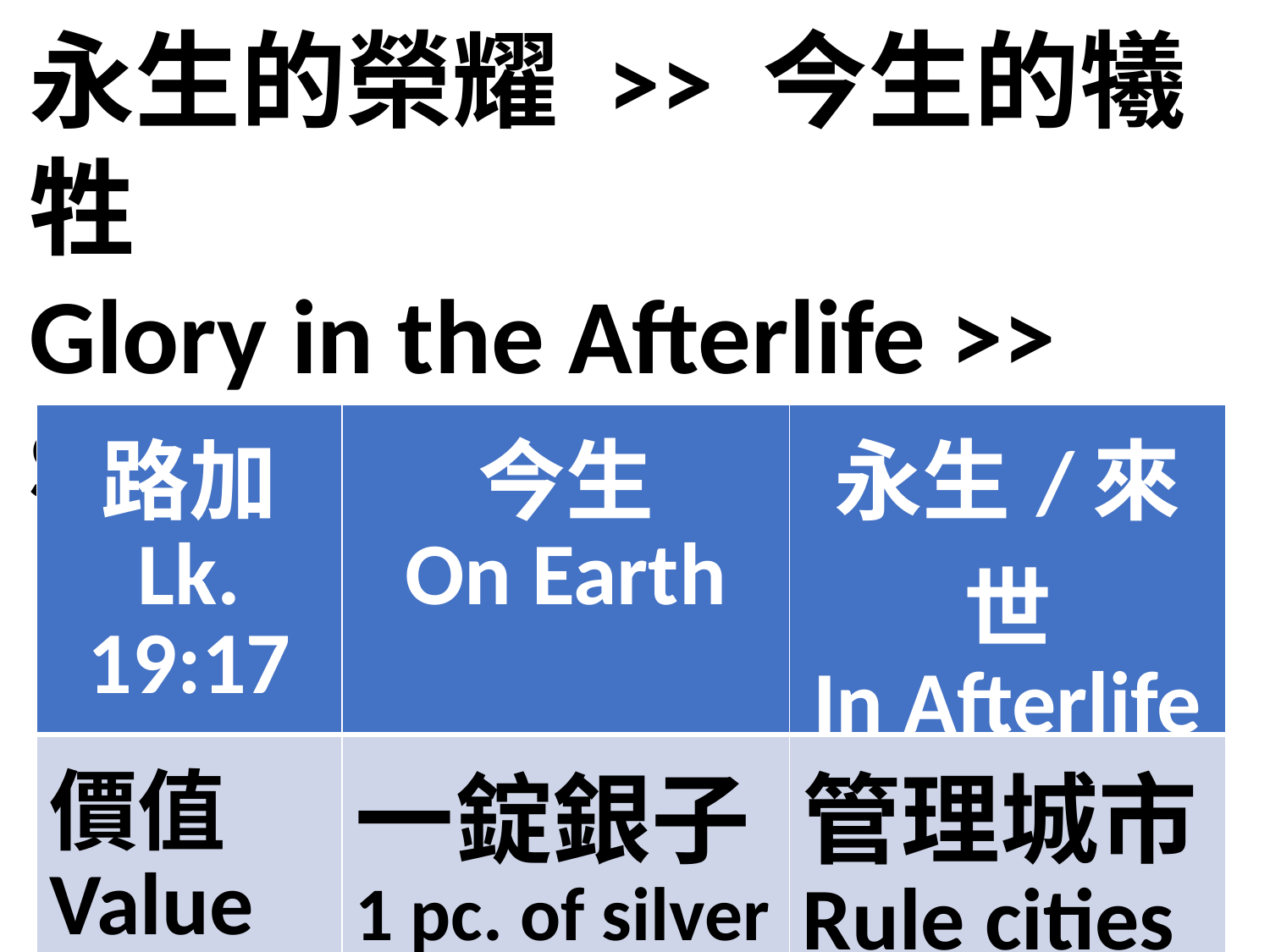

永生的榮耀 >> 今生的犧牲
Glory in the Afterlife >> Sacrifices in the Earthly life
| 路加 Lk. 19:17 | 今生 On Earth | 永生/來世 In Afterlife |
| --- | --- | --- |
| 價值 Value | 一錠銀子 1 pc. of silver | 管理城市 Rule cities |